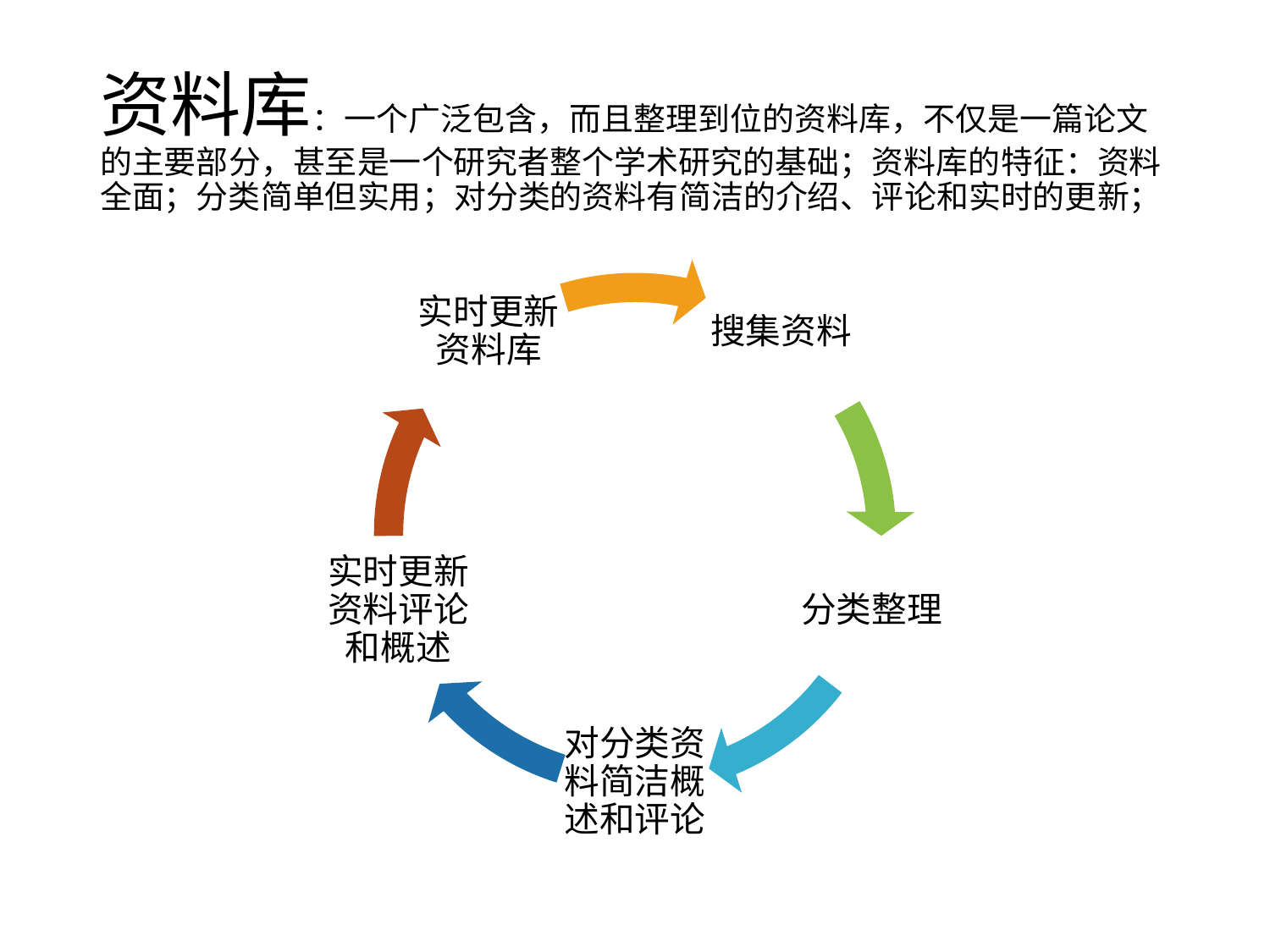

# 资料库：一个广泛包含，而且整理到位的资料库，不仅是一篇论文的主要部分，甚至是一个研究者整个学术研究的基础；资料库的特征：资料全面；分类简单但实用；对分类的资料有简洁的介绍、评论和实时的更新；
搜集资料
分类整理
对分类资料简洁概述和评论
实时更新资料评论和概述
实时更新资料库